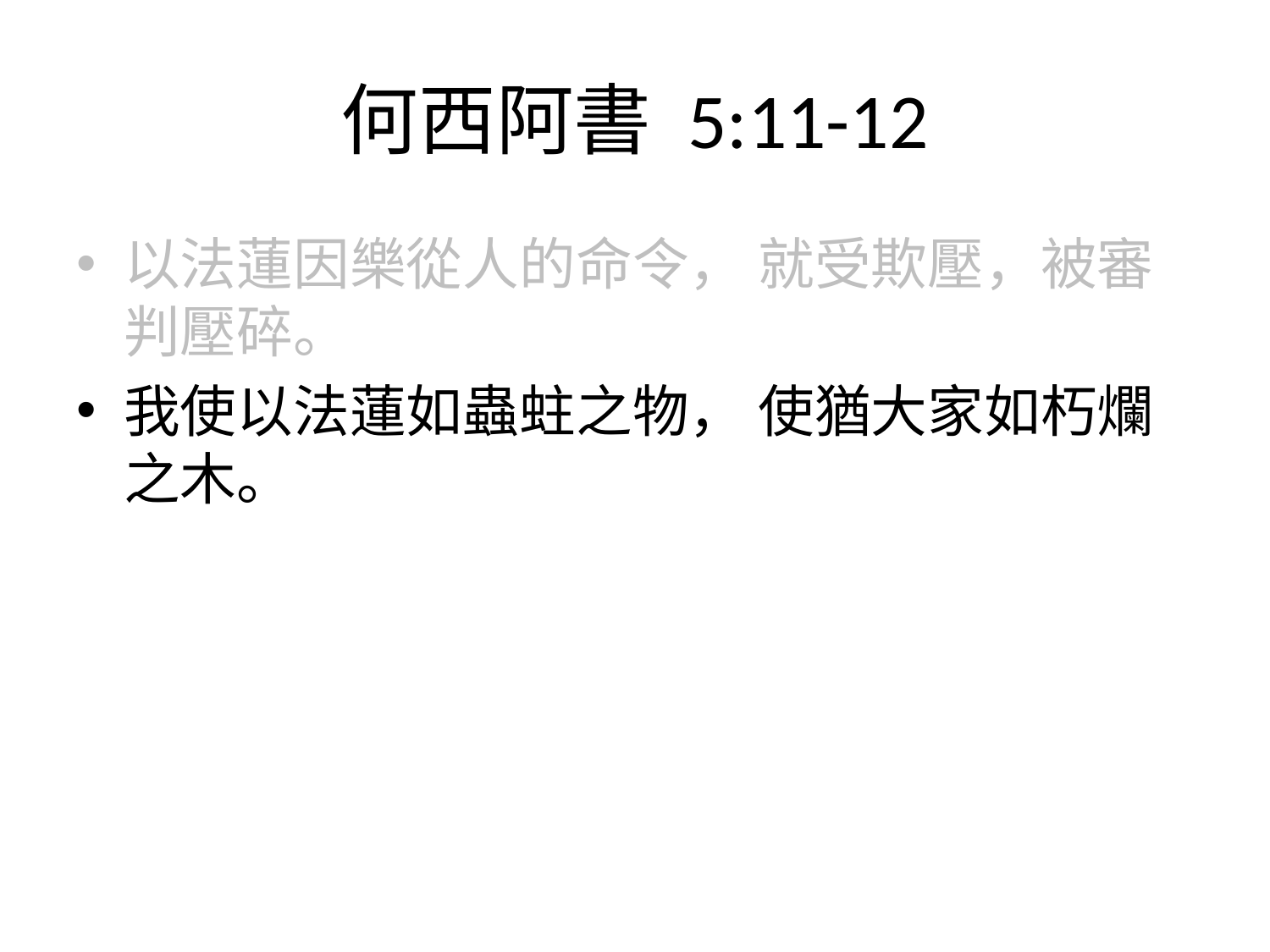

# 何西阿書‬ ‭5:11-12
以法蓮因樂從人的命令， 就受欺壓，被審判壓碎。
我使以法蓮如蟲蛀之物， 使猶大家如朽爛之木。